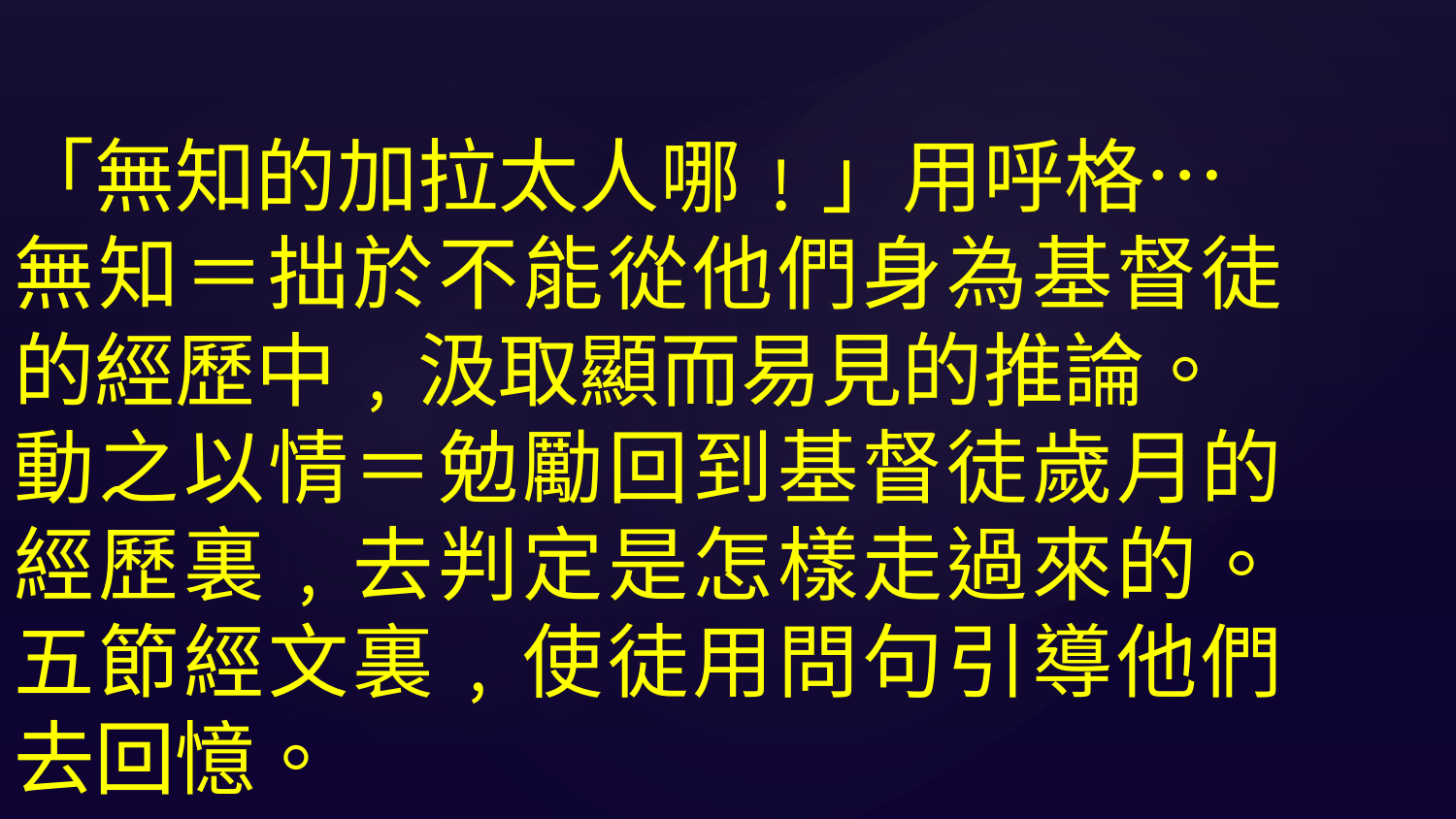

「無知的加拉太人哪﹗」用呼格…
無知＝拙於不能從他們身為基督徒的經歷中﹐汲取顯而易見的推論。
動之以情＝勉勵回到基督徒歲月的經歷裏﹐去判定是怎樣走過來的。五節經文裏﹐使徒用問句引導他們去回憶。